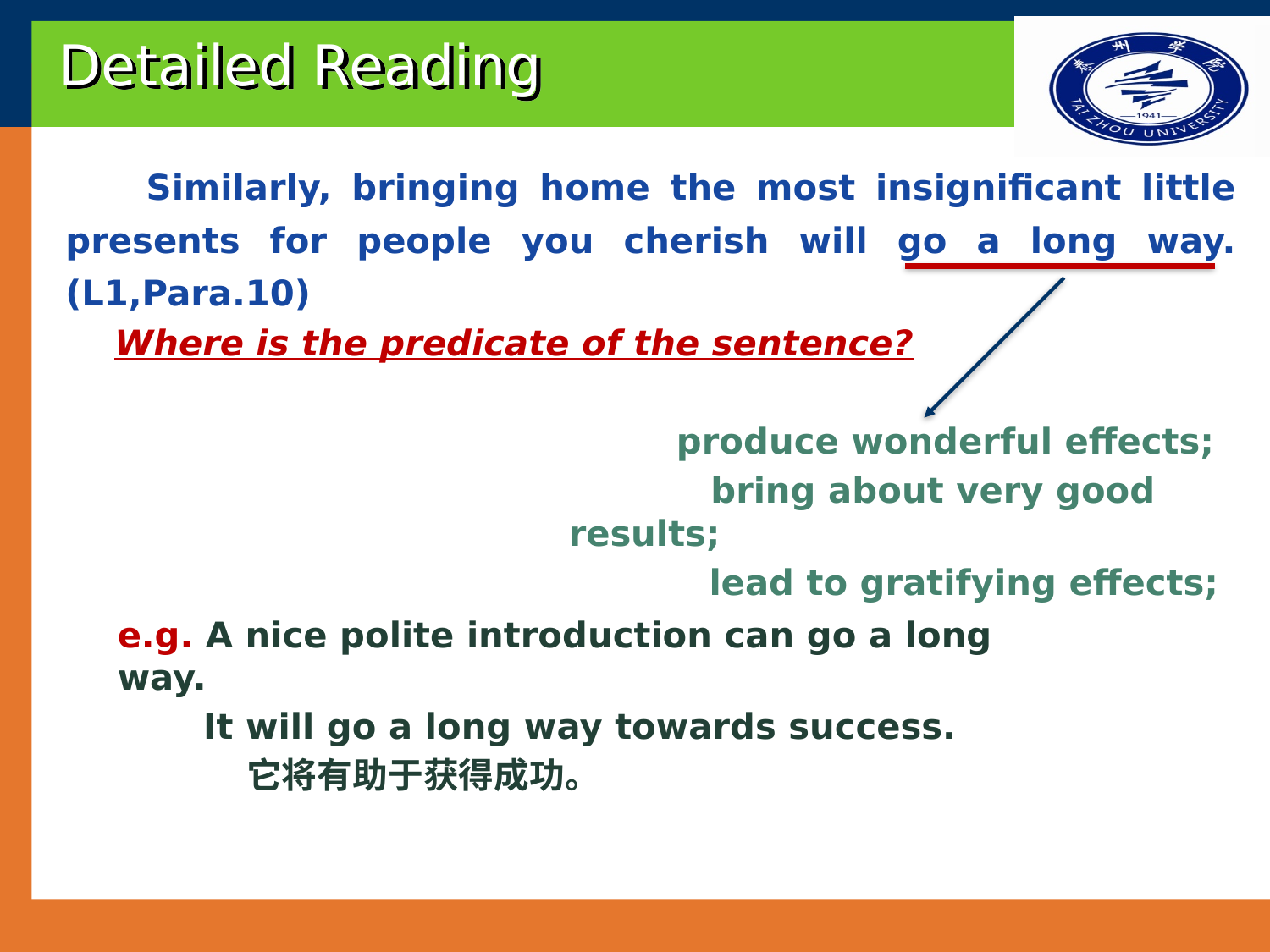

# Detailed Reading
    Similarly, bringing home the most insignificant little presents for people you cherish will go a long way. (L1,Para.10)
    Where is the predicate of the sentence?

                                                 produce wonderful effects;
                                              bring about very good results;
                                                   lead to gratifying effects;

e.g. A nice polite introduction can go a long way.
       It will go a long way towards success.
               它将有助于获得成功。